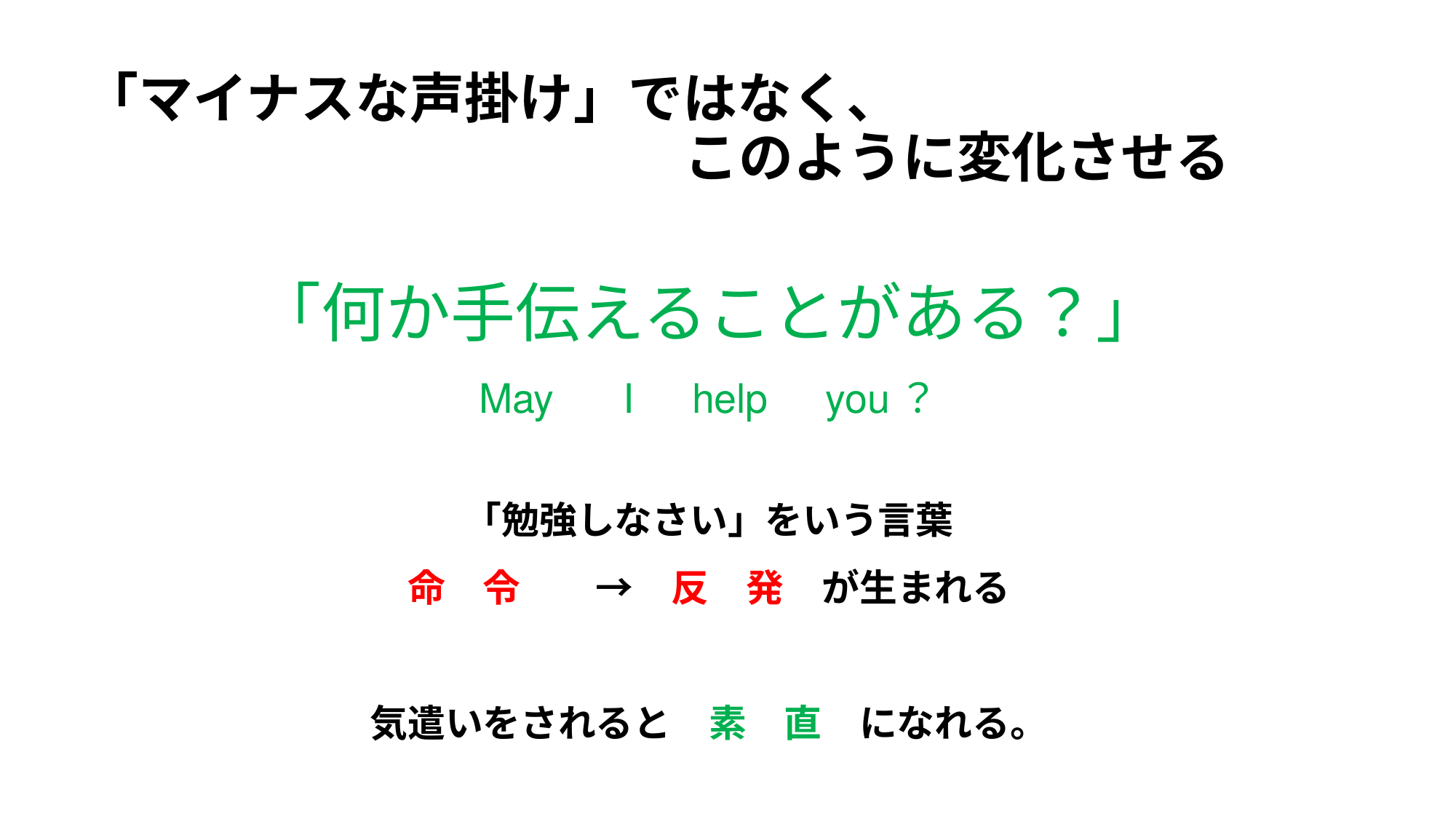

# 「マイナスな声掛け」ではなく、 　　　　　　　　　　　このように変化させる

「何か手伝えることがある？」
May 　I　help　you？

「勉強しなさい」をいう言葉
命　令　　→　反　発　が生まれる

気遣いをされると　素　直　になれる。